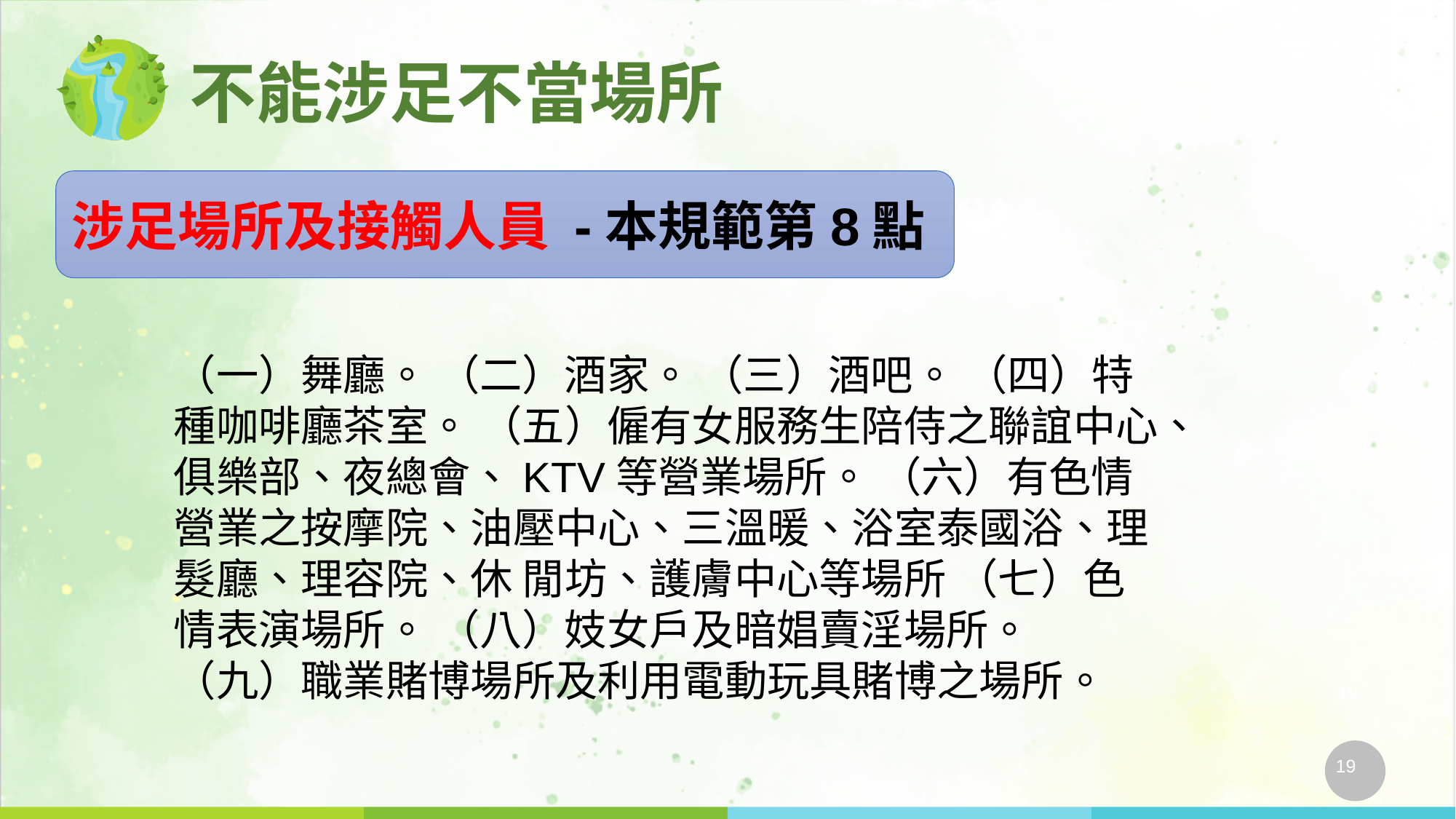

不能涉足不當場所
涉足場所及接觸人員 -本規範第8點
（一）舞廳。 （二）酒家。 （三）酒吧。 （四）特種咖啡廳茶室。 （五）僱有女服務生陪侍之聯誼中心、俱樂部、夜總會、KTV等營業場所。 （六）有色情營業之按摩院、油壓中心、三溫暖、浴室泰國浴、理髮廳、理容院、休 閒坊、護膚中心等場所 （七）色情表演場所。 （八）妓女戶及暗娼賣淫場所。 （九）職業賭博場所及利用電動玩具賭博之場所。
19
19